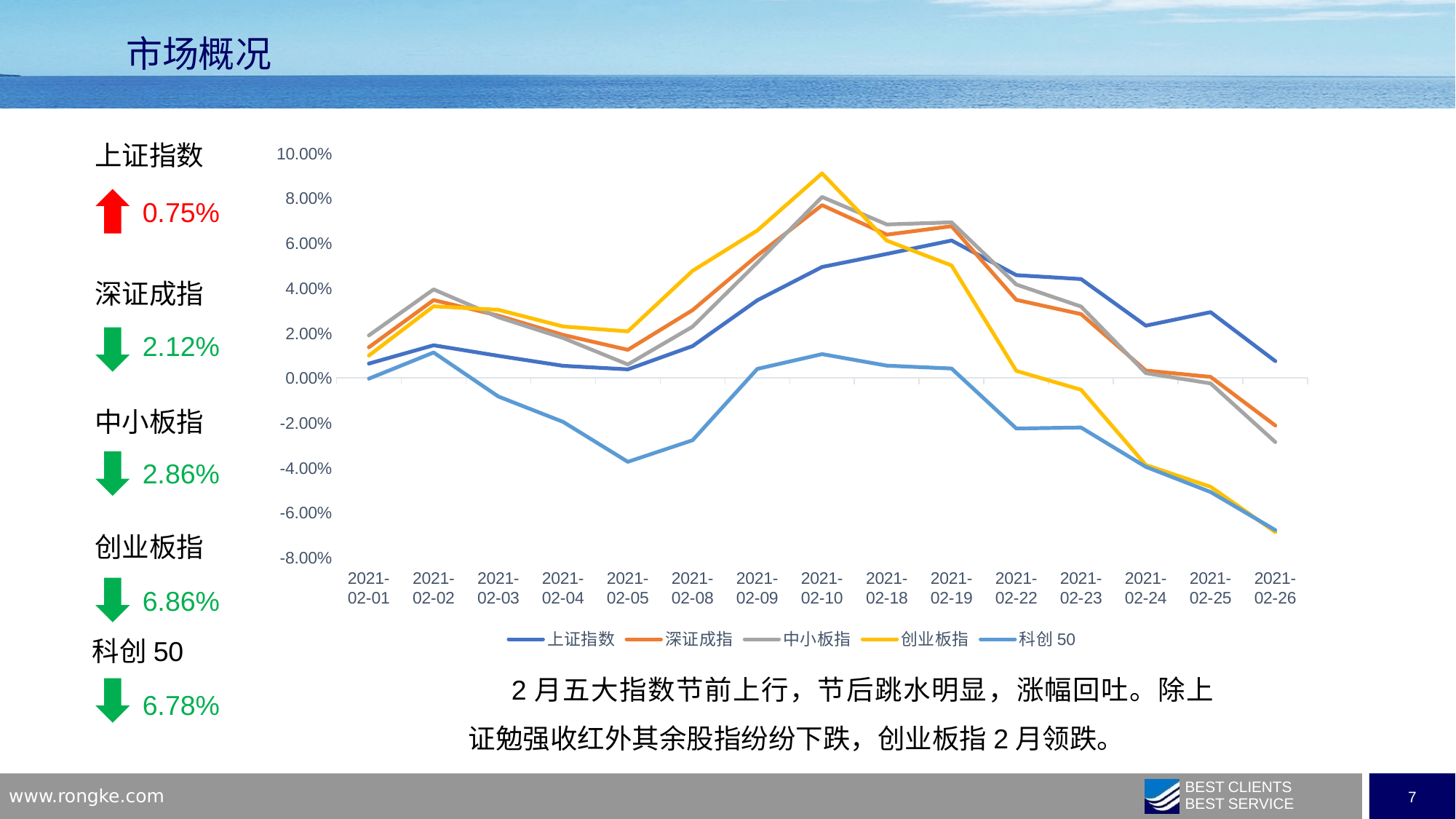

市场概况
上证指数

### Chart

| Category | 上证指数 | 深证成指 | 中小板指 | 创业板指 | 科创50 |
|---|---|---|---|---|---|
| 44228 | 0.006377823328919341 | 0.013645241781426565 | 0.018924257307165293 | 0.009948783662727001 | -0.0003383353898817054 |
| 44229 | 0.014531924889692238 | 0.03465574059782739 | 0.039411364793920045 | 0.031907002440405785 | 0.011319994672149392 |
| 44230 | 0.009830065965958923 | 0.02773949870417569 | 0.02702571957832367 | 0.030330903708881696 | -0.008309154296549992 |
| 44231 | 0.00539466743870598 | 0.019156962855727988 | 0.017768406658880576 | 0.022910672813006405 | -0.019596307017530235 |
| 44232 | 0.0038080495213819177 | 0.01250171822353785 | 0.006008662074854065 | 0.020723713574210212 | -0.03738602541924818 |
| 44235 | 0.014176433818771095 | 0.03020052375407012 | 0.022832083271683734 | 0.047683554505661085 | -0.02776459958347688 |
| 44236 | 0.034572899097152554 | 0.054552111360234745 | 0.05132623354157495 | 0.06563955509871966 | 0.004022963204777907 |
| 44237 | 0.04938713247500237 | 0.07692993627186984 | 0.08057985274262602 | 0.09106983174633076 | 0.010593041247662027 |
| 44245 | 0.0552064541238515 | 0.06378634762152724 | 0.0683205505091471 | 0.06113370379142924 | 0.005470048492160595 |
| 44246 | 0.06118132823775091 | 0.0675422321365573 | 0.06926025208252007 | 0.05007240804804325 | 0.00418070302591822 |
| 44249 | 0.045757259143746065 | 0.03474271944479046 | 0.04157911014611204 | 0.003134491361387992 | -0.022536400063630446 |
| 44250 | 0.04400949025072487 | 0.028421093878957304 | 0.03178824455858309 | -0.005275874966669258 | -0.02210699331022825 |
| 44251 | 0.02325842392106381 | 0.0032836336345716255 | 0.002124773727224749 | -0.038802889827553755 | -0.03961048742659623 |
| 44252 | 0.029277799017027872 | 0.00045916222368624915 | -0.0024401258105902768 | -0.04848052084319776 | -0.05081064765593568 |
| 44253 | 0.00746789641733203 | -0.021221792915779414 | -0.028586278071346505 | -0.06863581741736435 | -0.06777629328720369 |
0.75%
深证成指
2.12%

中小板指
2.86%

创业板指

6.86%
科创50
2月五大指数节前上行，节后跳水明显，涨幅回吐。除上证勉强收红外其余股指纷纷下跌，创业板指2月领跌。

6.78%